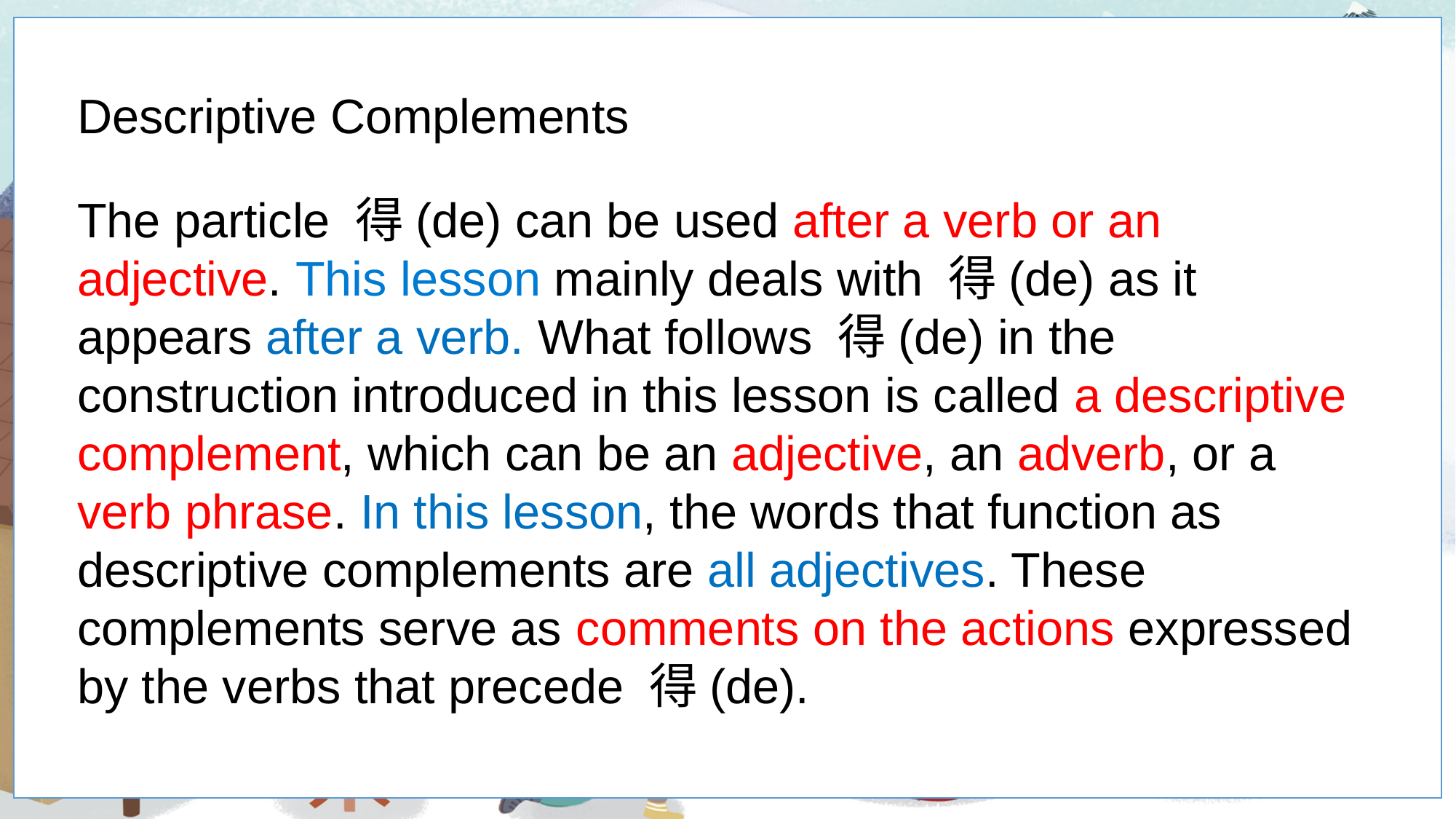

Descriptive Complements
The particle 得(de) can be used after a verb or an adjective. This lesson mainly deals with 得(de) as it appears after a verb. What follows 得(de) in the construction introduced in this lesson is called a descriptive complement, which can be an adjective, an adverb, or a verb phrase. In this lesson, the words that function as descriptive complements are all adjectives. These complements serve as comments on the actions expressed by the verbs that precede 得(de).